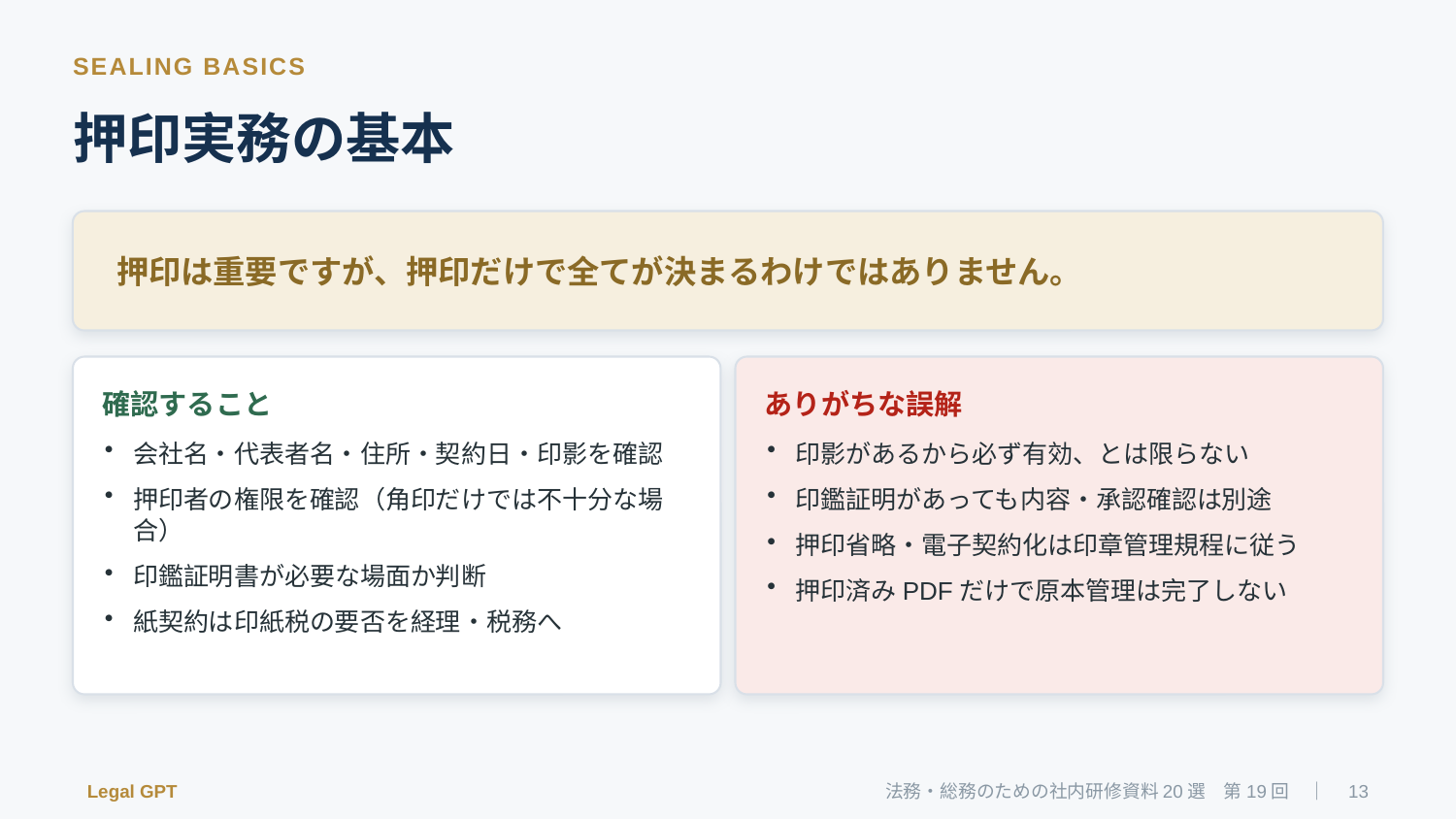

SEALING BASICS
押印実務の基本

押印は重要ですが、押印だけで全てが決まるわけではありません。

確認すること
ありがちな誤解
会社名・代表者名・住所・契約日・印影を確認
押印者の権限を確認（角印だけでは不十分な場合）
印鑑証明書が必要な場面か判断
紙契約は印紙税の要否を経理・税務へ
印影があるから必ず有効、とは限らない
印鑑証明があっても内容・承認確認は別途
押印省略・電子契約化は印章管理規程に従う
押印済みPDFだけで原本管理は完了しない
Legal GPT
法務・総務のための社内研修資料20選　第19回　｜　13